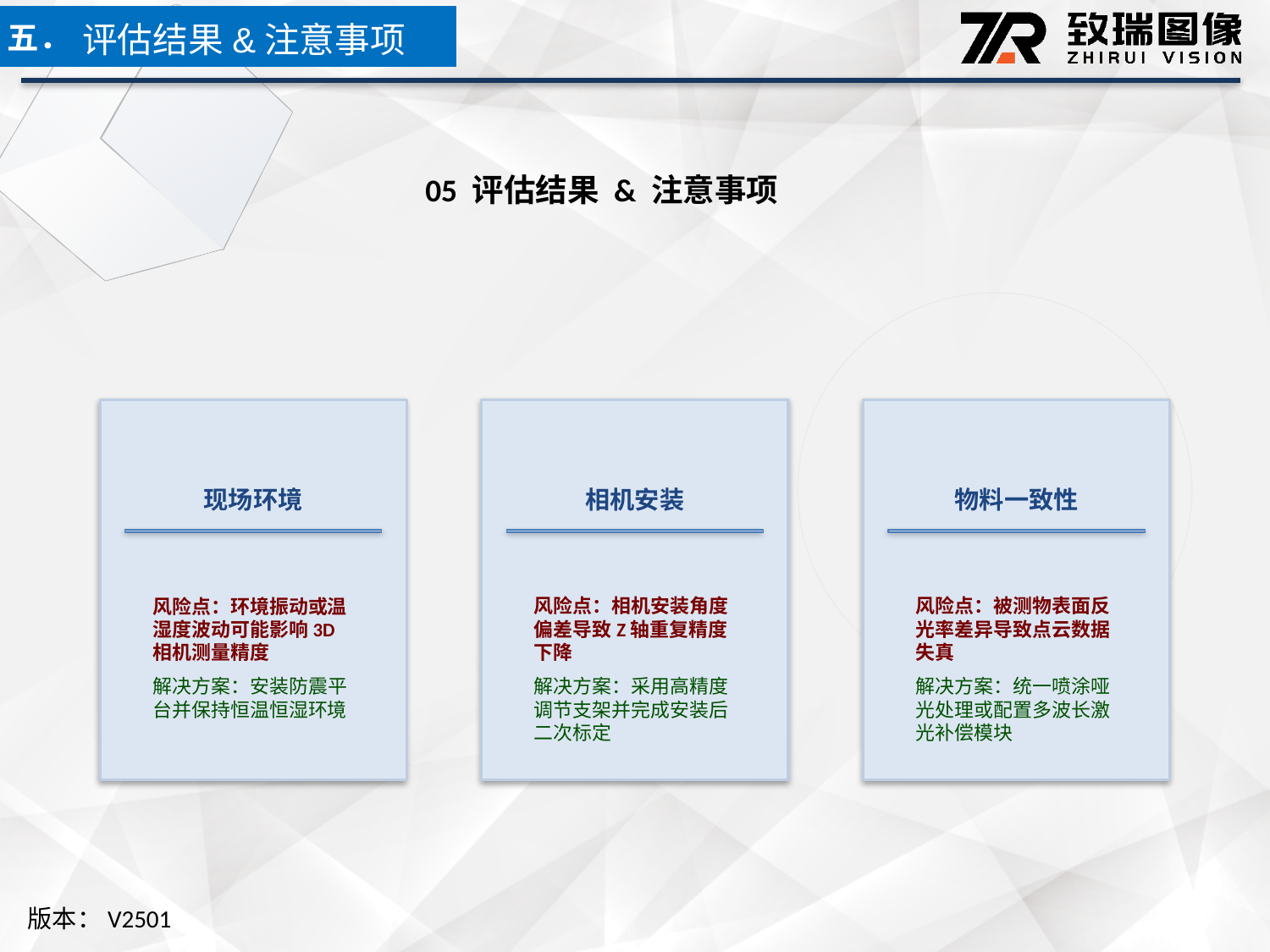

五．
评估结果&注意事项

05 评估结果 & 注意事项

现场环境

相机安装

物料一致性

风险点：环境振动或温湿度波动可能影响3D相机测量精度
解决方案：安装防震平台并保持恒温恒湿环境

风险点：相机安装角度偏差导致Z轴重复精度下降
解决方案：采用高精度调节支架并完成安装后二次标定

风险点：被测物表面反光率差异导致点云数据失真
解决方案：统一喷涂哑光处理或配置多波长激光补偿模块